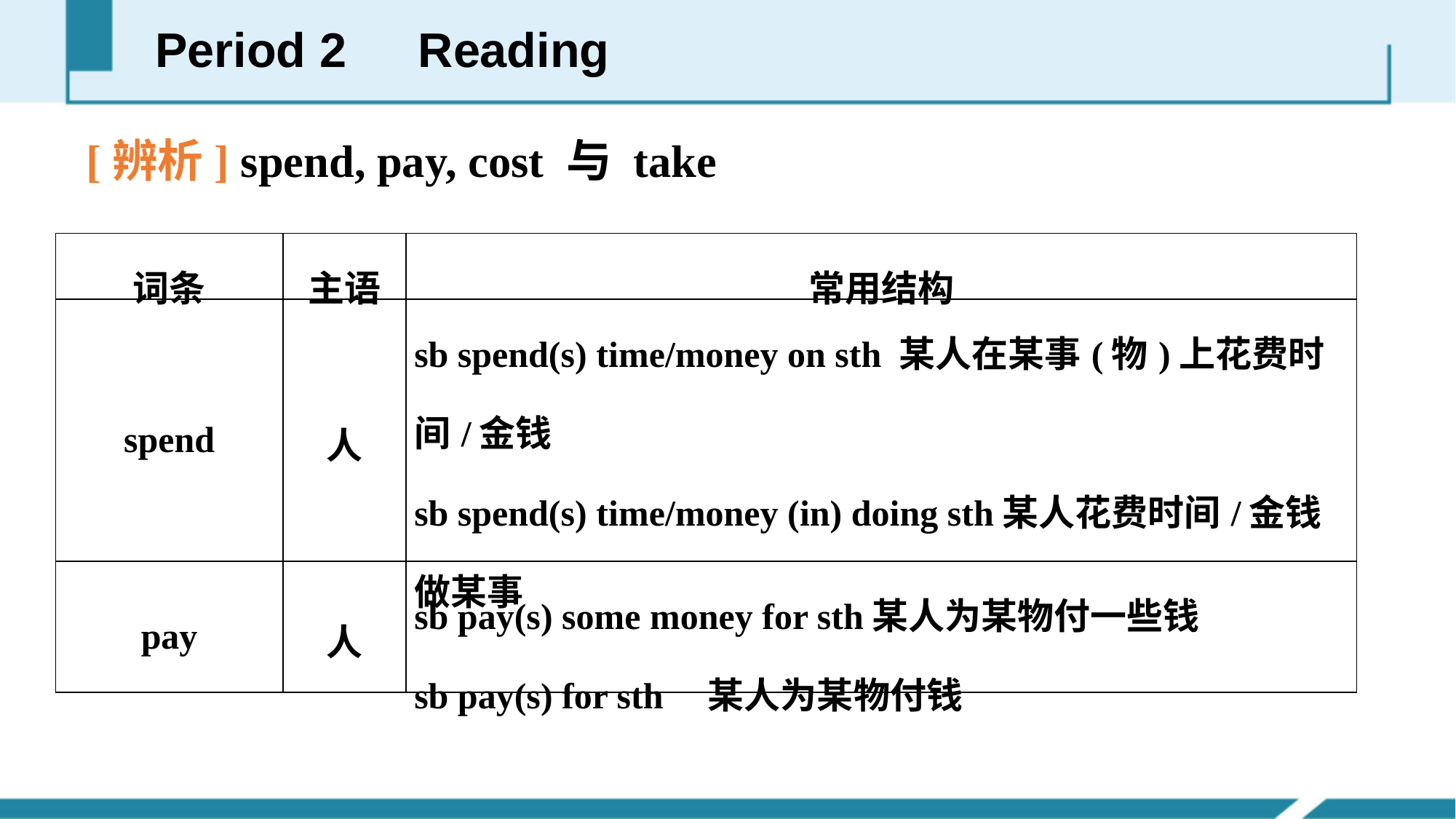

Period 2　Reading
[辨析] spend, pay, cost 与 take
| 词条 | 主语 | 常用结构 |
| --- | --- | --- |
| spend | 人 | sb spend(s) time/money on sth 某人在某事(物)上花费时间/金钱 sb spend(s) time/money (in) doing sth某人花费时间/金钱做某事 |
| pay | 人 | sb pay(s) some money for sth某人为某物付一些钱 sb pay(s) for sth　某人为某物付钱 |